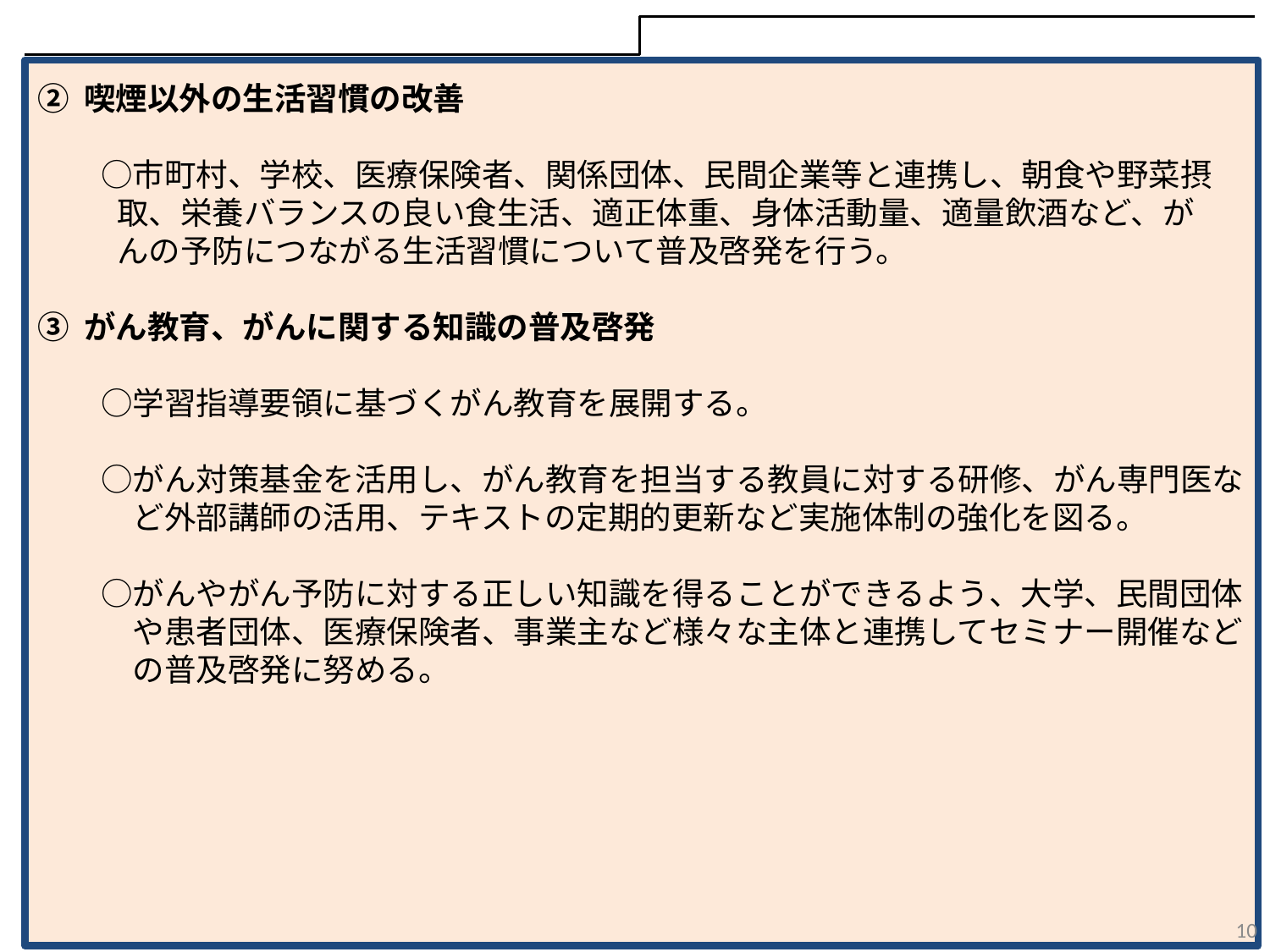

② 喫煙以外の生活習慣の改善

　　○市町村、学校、医療保険者、関係団体、民間企業等と連携し、朝食や野菜摂
          取、栄養バランスの良い食生活、適正体重、身体活動量、適量飲酒など、が
          んの予防につながる生活習慣について普及啓発を行う。

③ がん教育、がんに関する知識の普及啓発

　　○学習指導要領に基づくがん教育を展開する。

　　○がん対策基金を活用し、がん教育を担当する教員に対する研修、がん専門医な
　　　ど外部講師の活用、テキストの定期的更新など実施体制の強化を図る。

　　○がんやがん予防に対する正しい知識を得ることができるよう、大学、民間団体
　　　や患者団体、医療保険者、事業主など様々な主体と連携してセミナー開催など
　　　の普及啓発に努める。

10